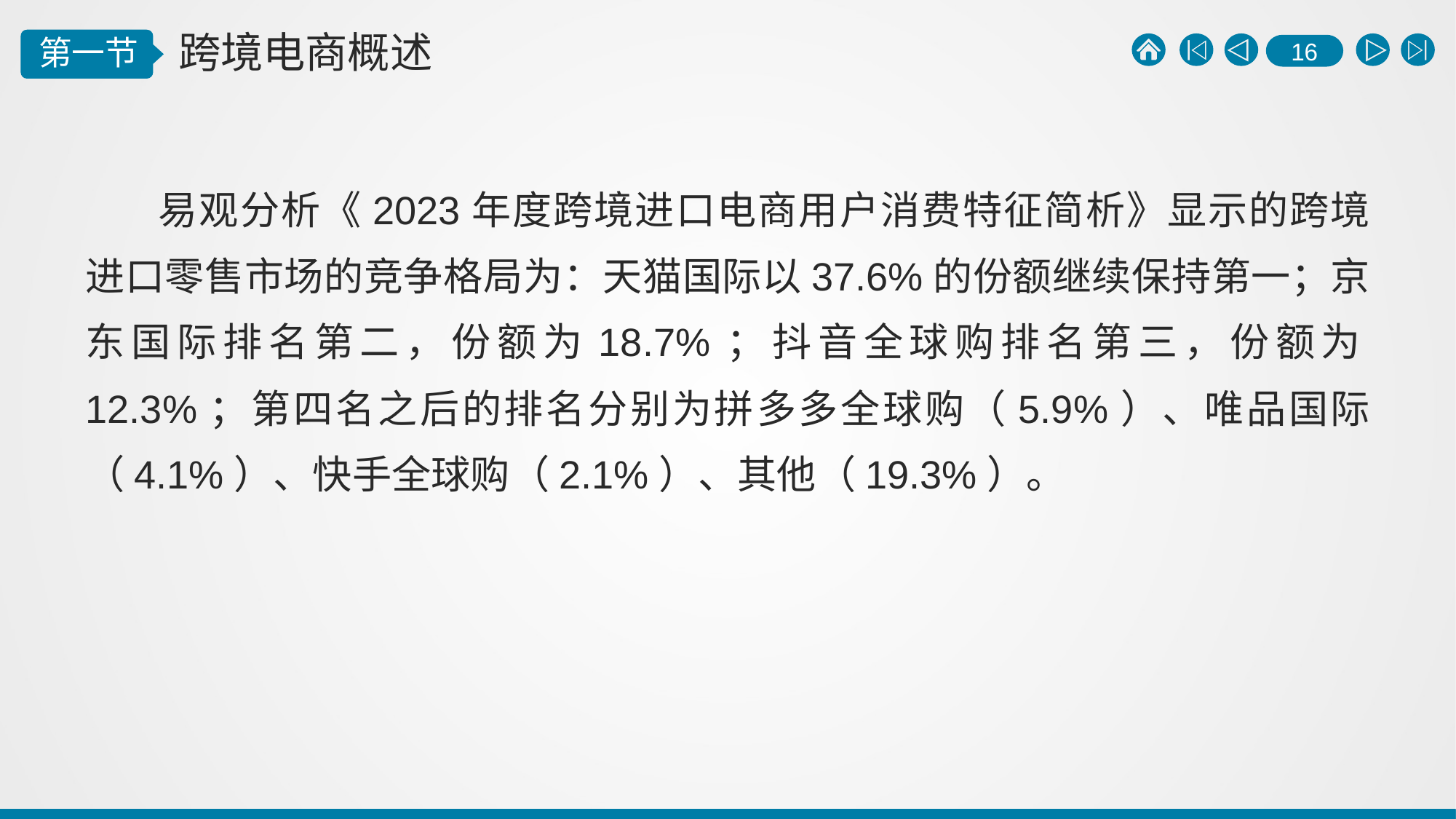

易观分析《2023年度跨境进口电商用户消费特征简析》显示的跨境进口零售市场的竞争格局为：天猫国际以37.6%的份额继续保持第一；京东国际排名第二，份额为18.7%；抖音全球购排名第三，份额为12.3%；第四名之后的排名分别为拼多多全球购（5.9%）、唯品国际（4.1%）、快手全球购（2.1%）、其他（19.3%）。